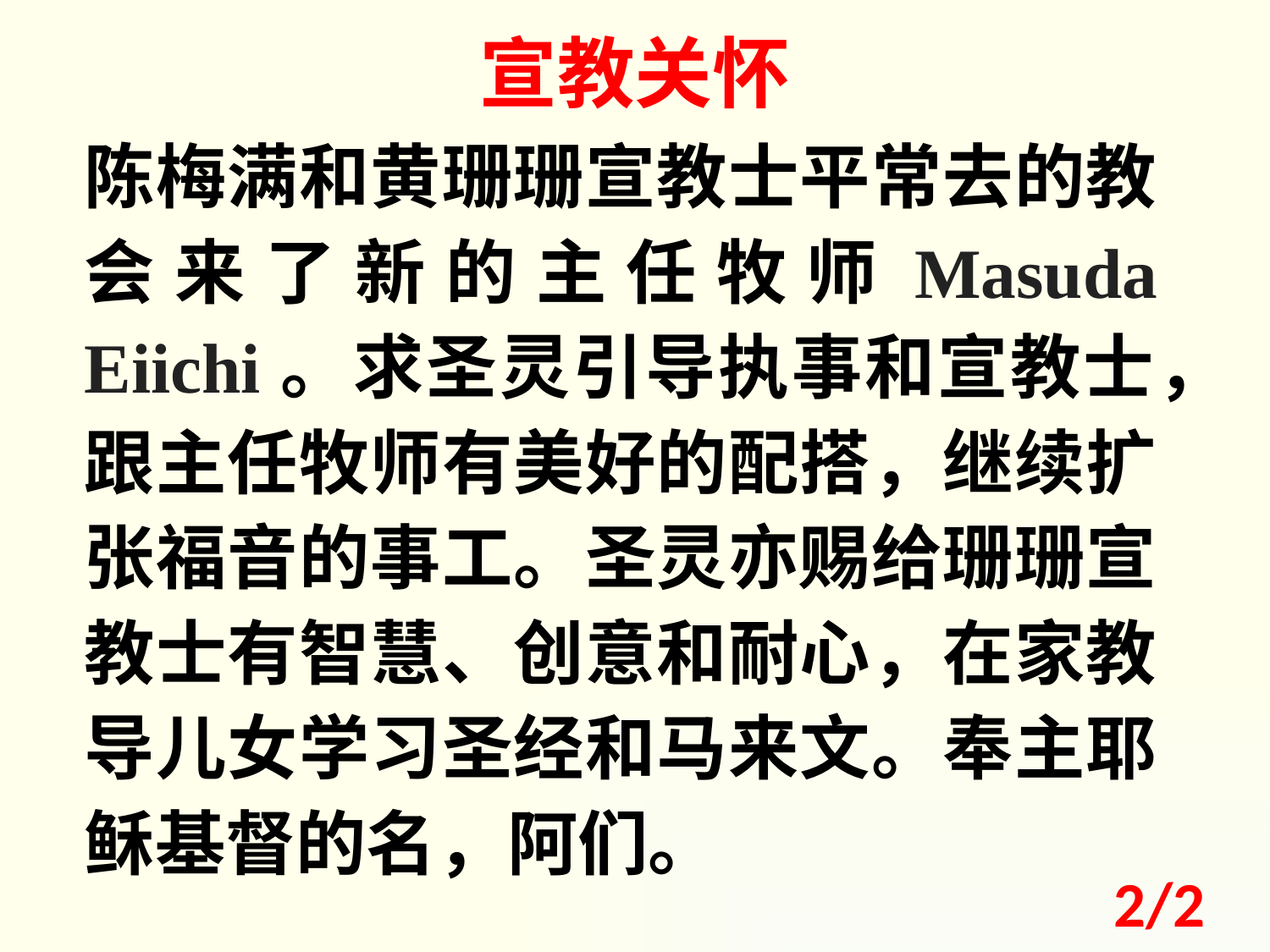

宣教关怀
陈梅满和黄珊珊宣教士平常去的教会来了新的主任牧师Masuda Eiichi。求圣灵引导执事和宣教士，跟主任牧师有美好的配搭，继续扩张福音的事工。圣灵亦赐给珊珊宣教士有智慧、创意和耐心，在家教导儿女学习圣经和马来文。奉主耶稣基督的名，阿们。
2/2